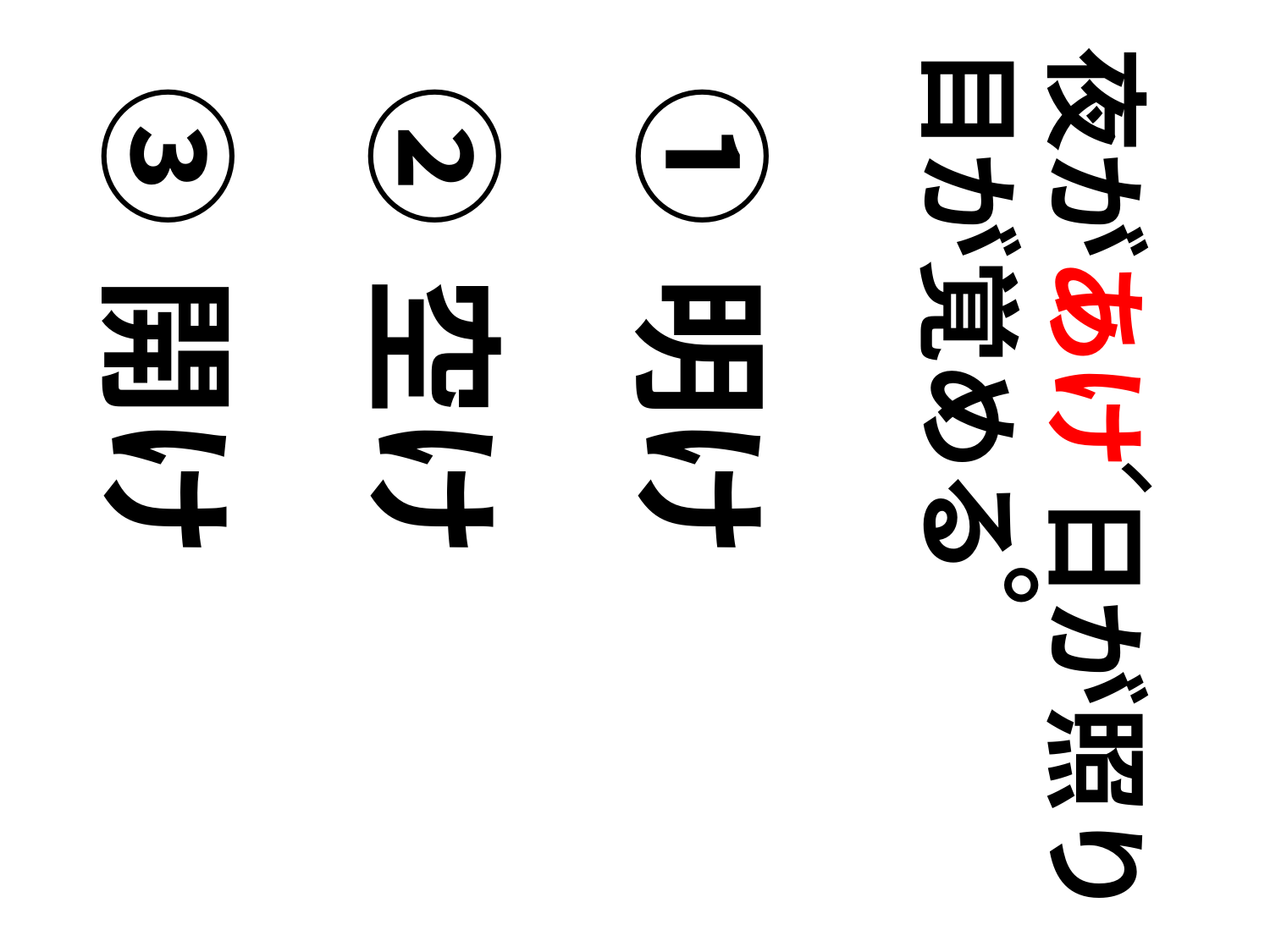

夜があけ 日が照り目が覚める
明け
空け
開け
、
。